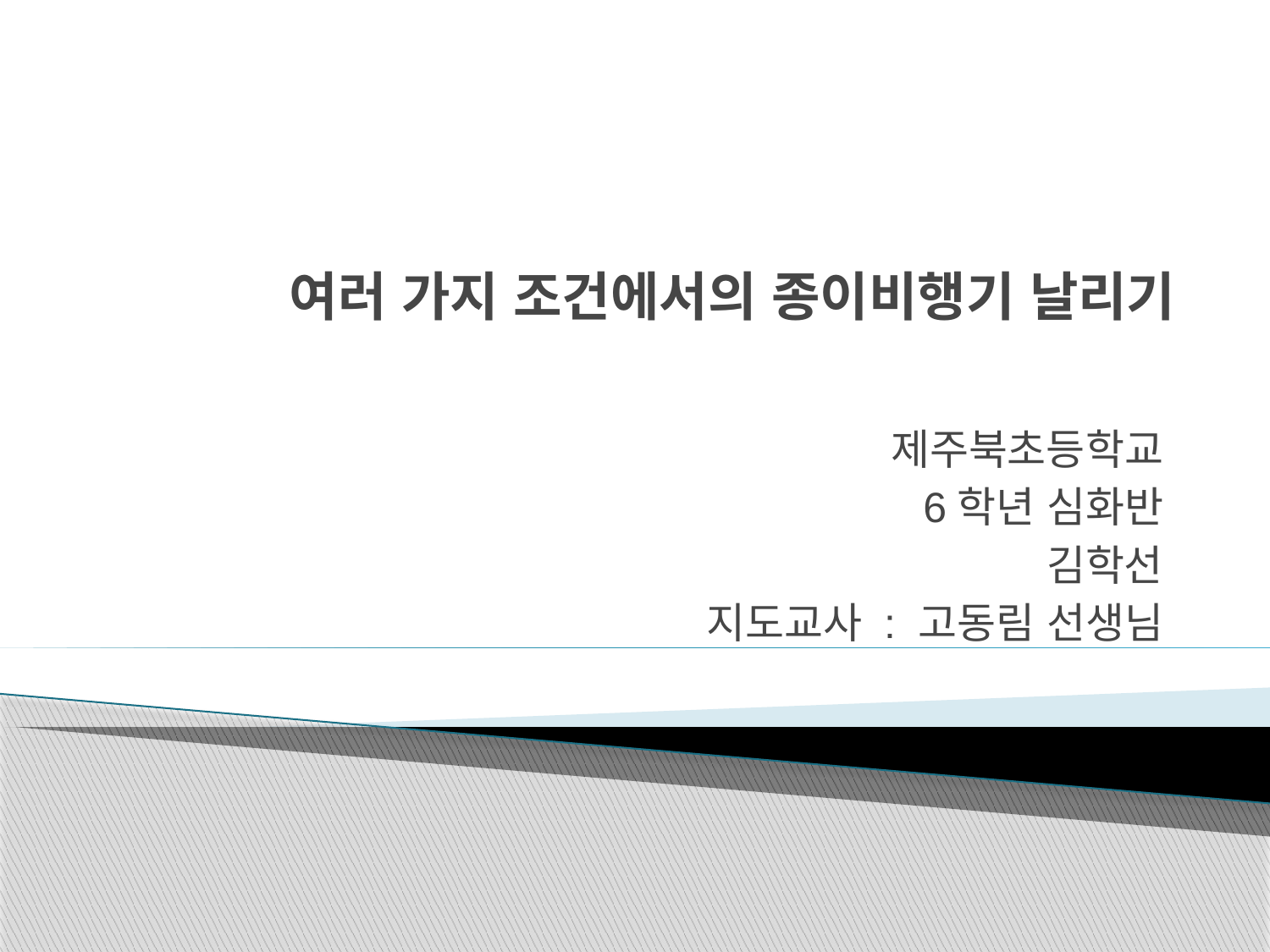

# 여러 가지 조건에서의 종이비행기 날리기
제주북초등학교
6학년 심화반
김학선
지도교사 : 고동림 선생님